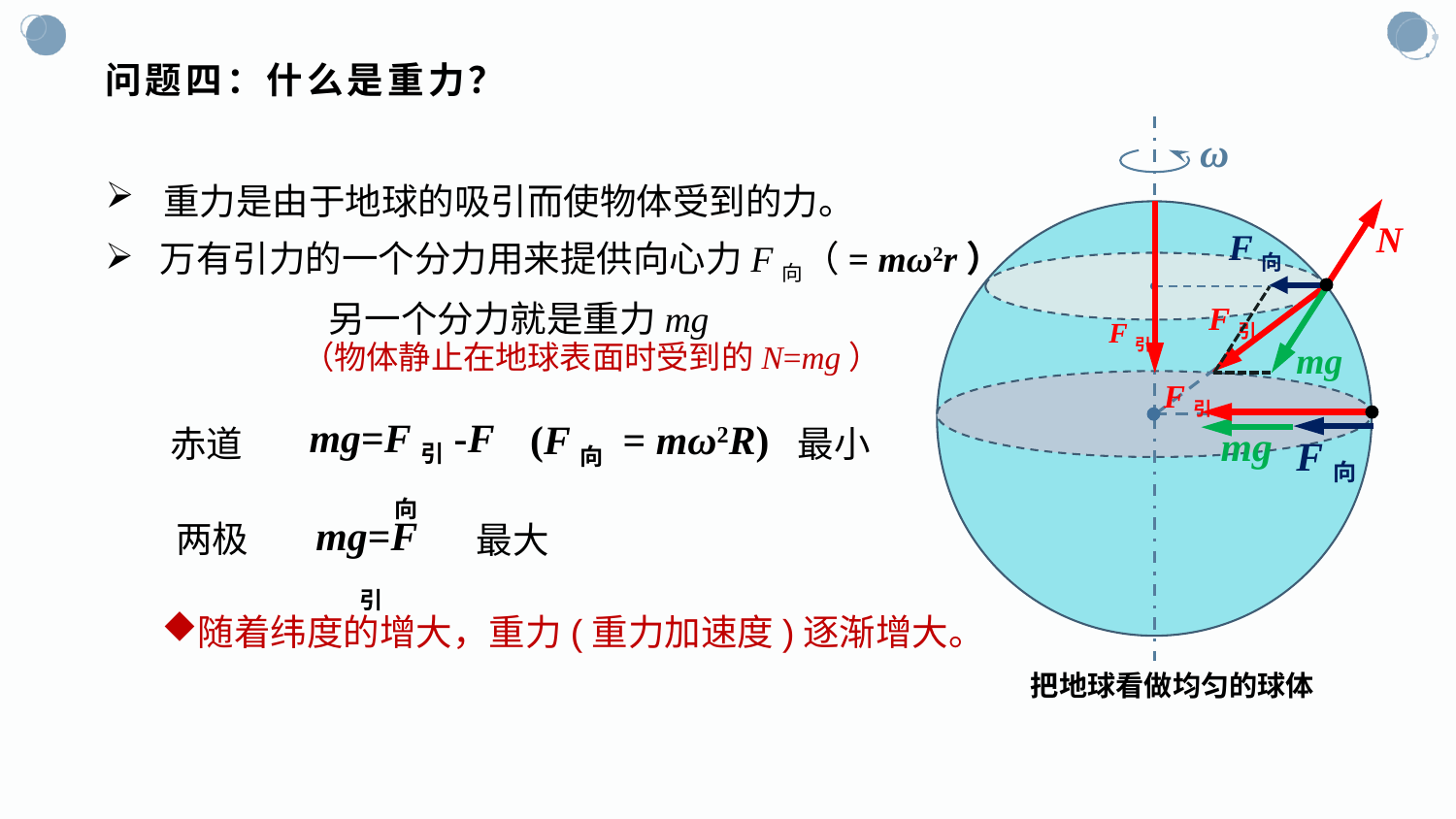

# 问题四：什么是重力？

ω

重力是由于地球的吸引而使物体受到的力。
N
F引
万有引力的一个分力用来提供向心力F向（= mω2r）
                          另一个分力就是重力mg
F向

F引
mg
（物体静止在地球表面时受到的N=mg）
F引

mg=F引-F向
(F向 = mω2R)
赤道
最小
mg
F向
mg=F引
两极
最大
随着纬度的增大，重力(重力加速度)逐渐增大。
把地球看做均匀的球体